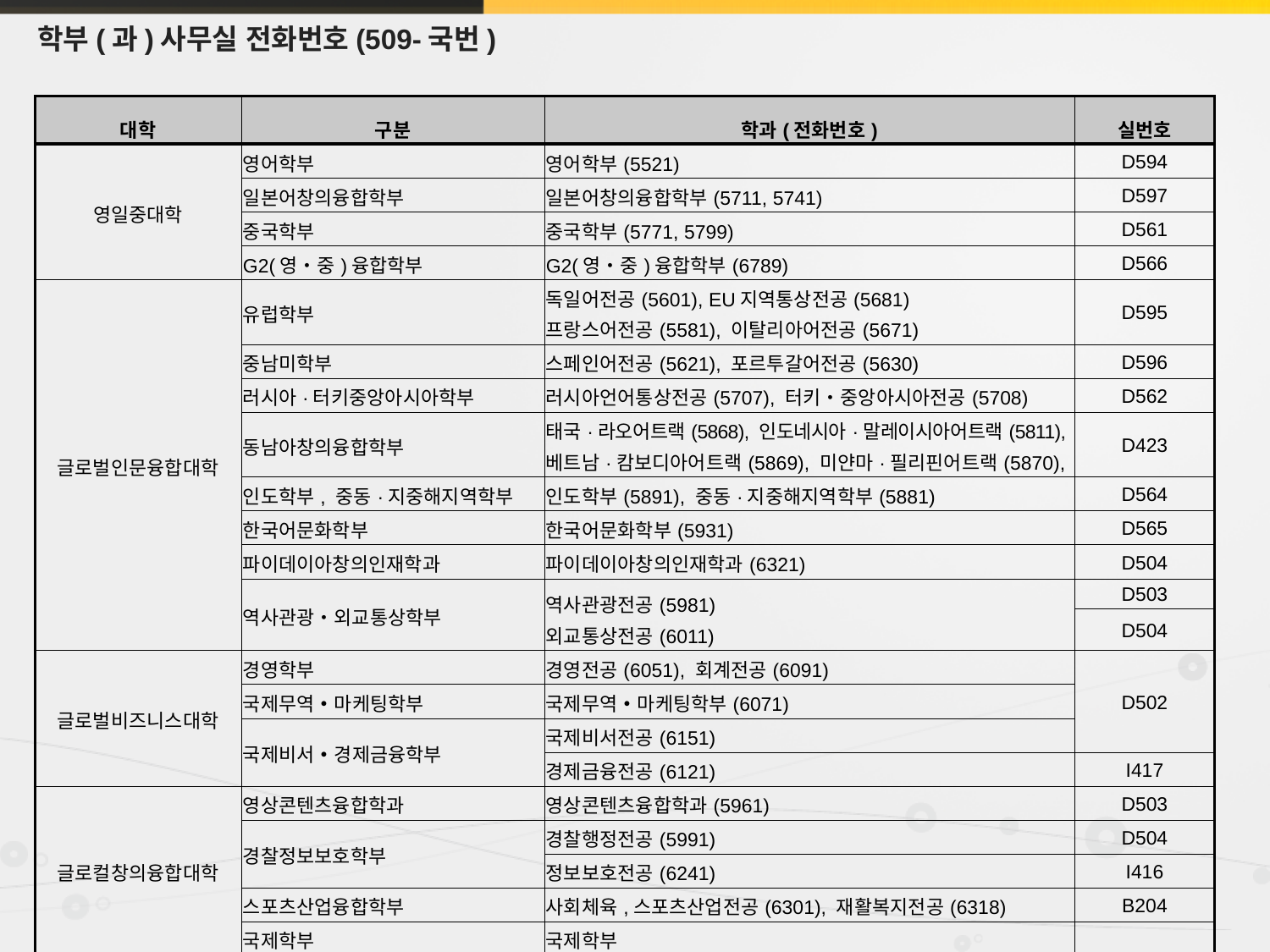

# 학부(과)사무실 전화번호(509-국번)
| 대학 | 구분 | 학과(전화번호) | 실번호 |
| --- | --- | --- | --- |
| 영일중대학 | 영어학부 | 영어학부(5521) | D594 |
|  | 일본어창의융합학부 | 일본어창의융합학부(5711, 5741) | D597 |
|  | 중국학부 | 중국학부(5771, 5799) | D561 |
|  | G2(영‧중)융합학부 | G2(영‧중)융합학부(6789) | D566 |
| 글로벌인문융합대학 | 유럽학부 | 독일어전공(5601), EU지역통상전공(5681) 프랑스어전공(5581), 이탈리아어전공(5671) | D595 |
|  | 중남미학부 | 스페인어전공(5621), 포르투갈어전공(5630) | D596 |
|  | 러시아·터키중앙아시아학부 | 러시아언어통상전공(5707), 터키‧중앙아시아전공(5708) | D562 |
|  | 동남아창의융합학부 | 태국·라오어트랙(5868), 인도네시아·말레이시아어트랙(5811), 베트남·캄보디아어트랙(5869), 미얀마·필리핀어트랙(5870), | D423 |
|  | 인도학부, 중동·지중해지역학부 | 인도학부(5891), 중동·지중해지역학부(5881) | D564 |
|  | 한국어문화학부 | 한국어문화학부(5931) | D565 |
|  | 파이데이아창의인재학과 | 파이데이아창의인재학과(6321) | D504 |
|  | 역사관광‧외교통상학부 | 역사관광전공(5981) 외교통상전공(6011) | D503 |
|  |  |  | D504 |
| 글로벌비즈니스대학 | 경영학부 | 경영전공(6051), 회계전공(6091) | D502 |
|  | 국제무역‧마케팅학부 | 국제무역‧마케팅학부(6071) |  |
|  | 국제비서‧경제금융학부 | 국제비서전공(6151) |  |
|  |  | 경제금융전공(6121) | I417 |
| 글로컬창의융합대학 | 영상콘텐츠융합학과 | 영상콘텐츠융합학과(5961) | D503 |
|  | 경찰정보보호학부 | 경찰행정전공(5991) | D504 |
|  |  | 정보보호전공(6241) | I416 |
|  | 스포츠산업융합학부 | 사회체육,스포츠산업전공(6301), 재활복지전공(6318) | B204 |
|  | 국제학부 | 국제학부 |  |
| 글로벌IT대학 | 컴퓨터소프트웨어융합학부 | 컴퓨터소프트웨어융합학부(6221, 6241) | I416 |
|  | 지능형IT융합학부 | 지능형IT융합학부(6261) |  |